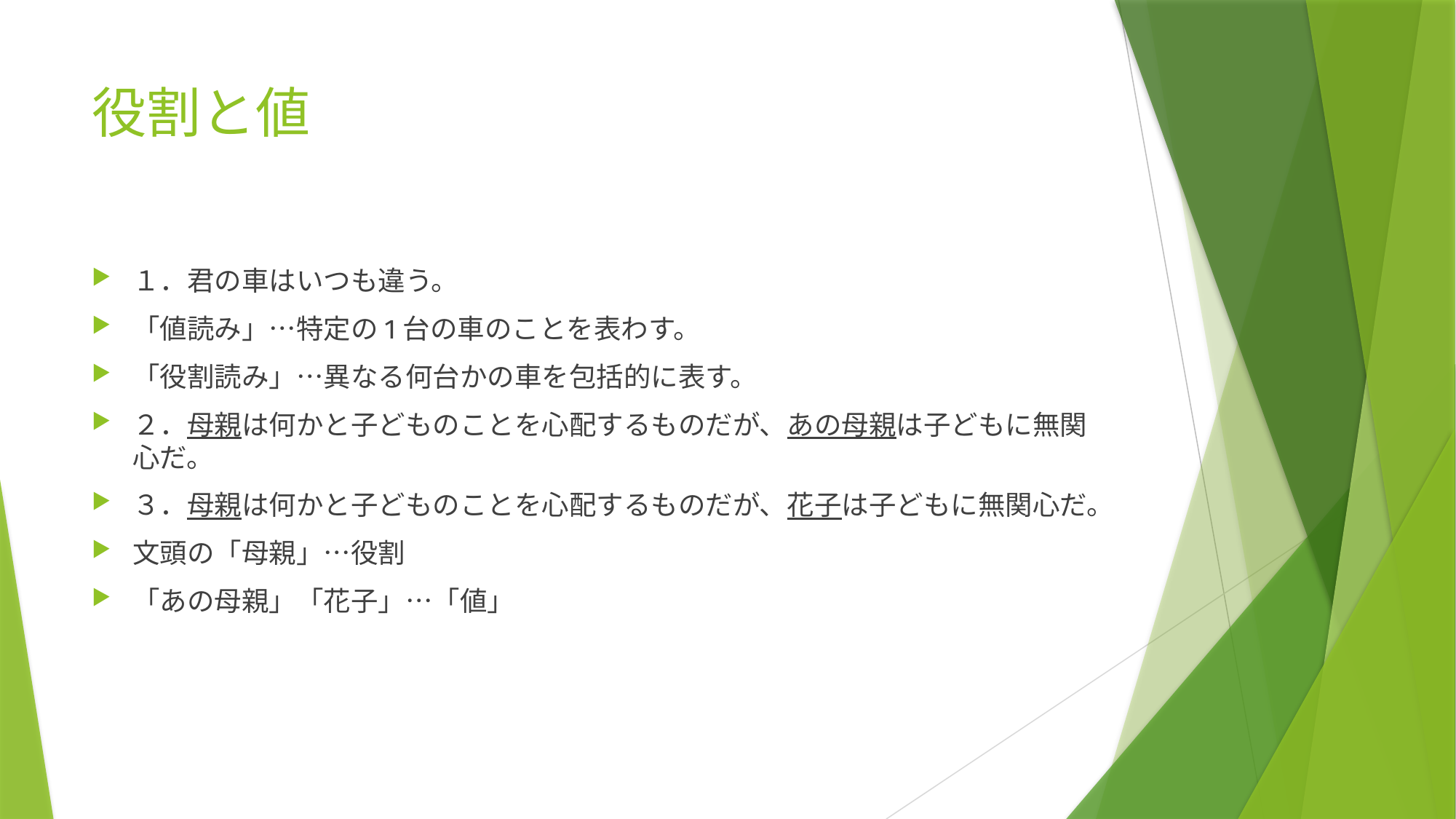

# 役割と値
１．君の車はいつも違う。
「値読み」…特定の1台の車のことを表わす。
「役割読み」…異なる何台かの車を包括的に表す。
２．母親は何かと子どものことを心配するものだが、あの母親は子どもに無関心だ。
３．母親は何かと子どものことを心配するものだが、花子は子どもに無関心だ。
文頭の「母親」…役割
「あの母親」「花子」…「値」